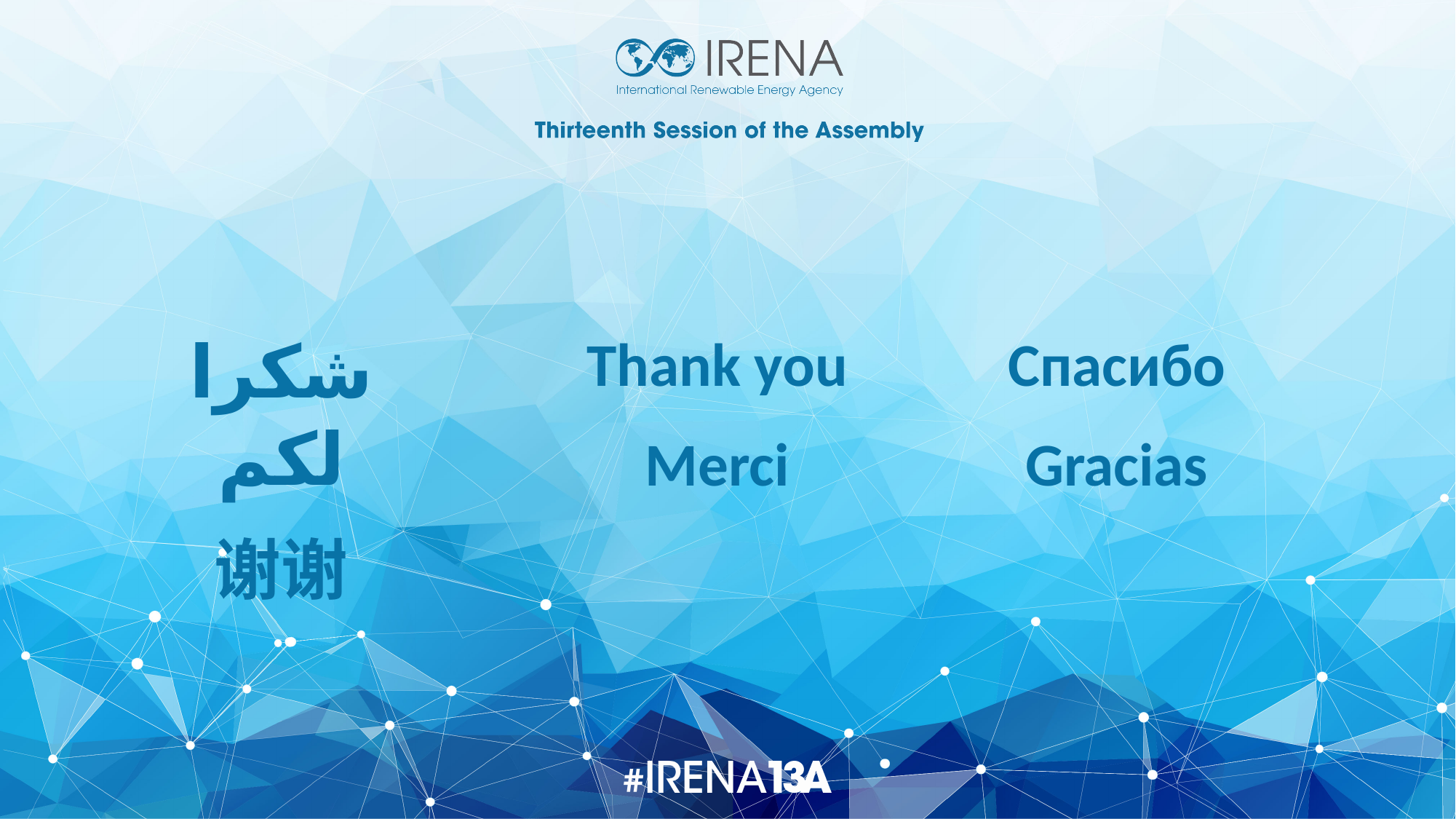

شكرا لكم
谢谢
Thank you
Merci
Спасибо
Gracias